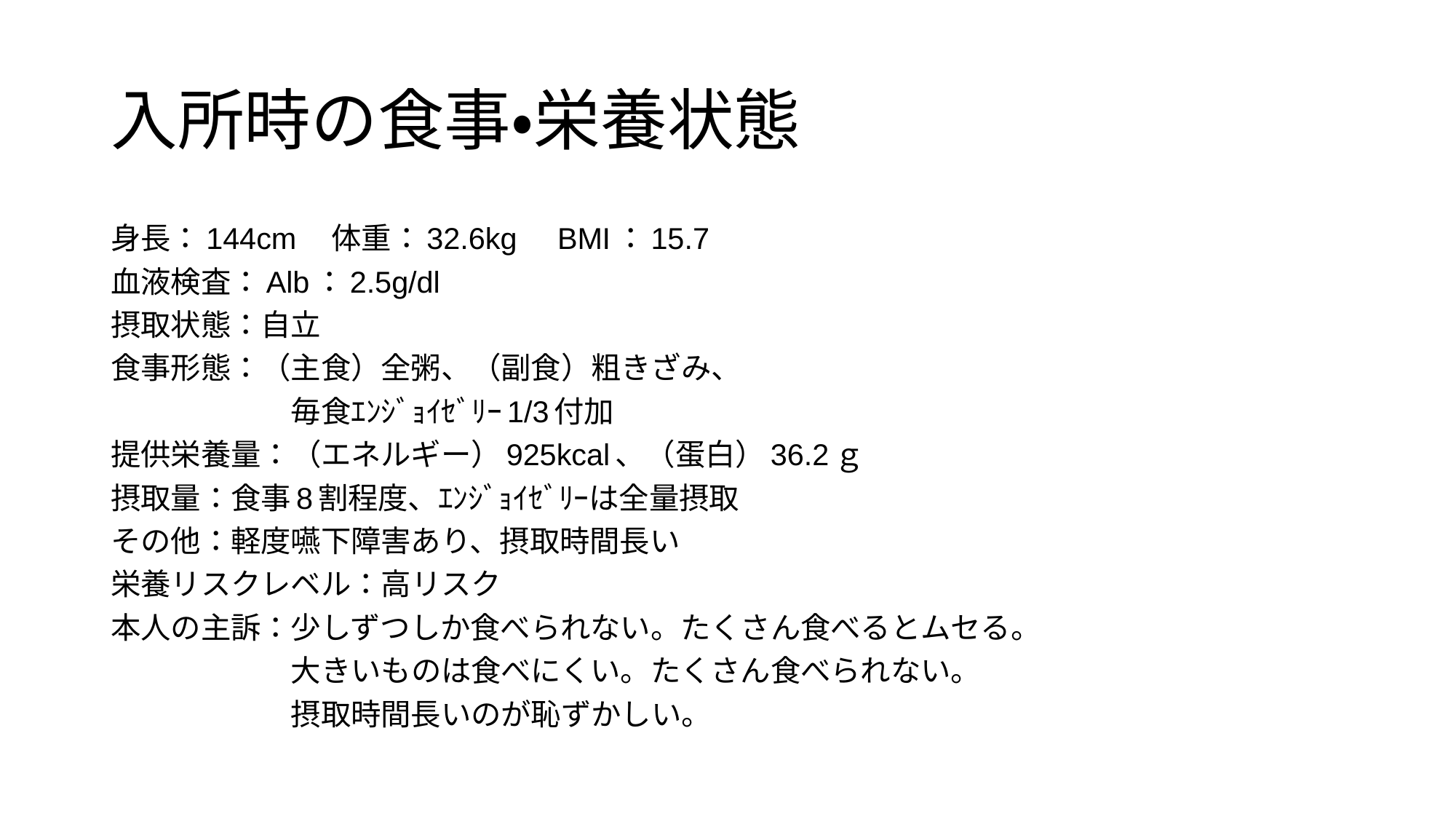

# 入所時の食事・栄養状態
身長：144cm　体重：32.6kg　BMI：15.7
血液検査：Alb：2.5g/dl
摂取状態：自立
食事形態：（主食）全粥、（副食）粗きざみ、
　　　　　　毎食ｴﾝｼﾞｮｲｾﾞﾘｰ1/3付加
提供栄養量：（エネルギー）925kcal、（蛋白）36.2ｇ
摂取量：食事8割程度、ｴﾝｼﾞｮｲｾﾞﾘｰは全量摂取
その他：軽度嚥下障害あり、摂取時間長い
栄養リスクレベル：高リスク
本人の主訴：少しずつしか食べられない。たくさん食べるとムセる。
　　　　　　大きいものは食べにくい。たくさん食べられない。
　　　　　　摂取時間長いのが恥ずかしい。